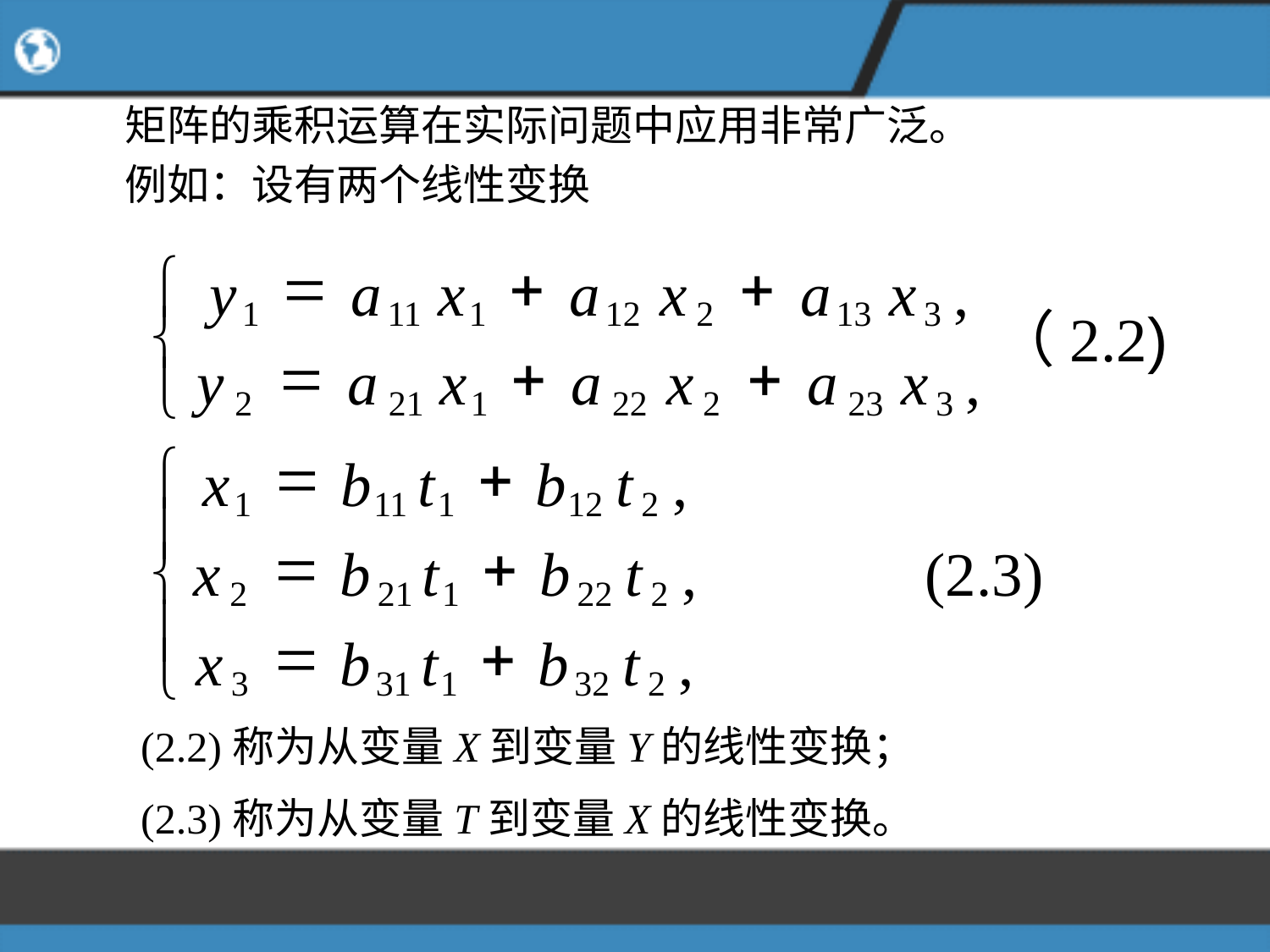

矩阵的乘积运算在实际问题中应用非常广泛。
例如：设有两个线性变换

=
+
+

y
a
x
a
x
a
x
,
1
11
1
12
2
13
3

（2.2)

=
+
+
y
a
x
a
x
a
x
,

2
21
1
22
2
23
3
=
+

x
b
t
b
t
,
1
11
1
12
2

=
+
x
b
t
b
t
,

(2.3)

2
21
1
22
2

=
+
x
b
t
b
t
,

3
31
1
32
2
(2.2)称为从变量X到变量Y的线性变换；
(2.3)称为从变量T到变量X的线性变换。